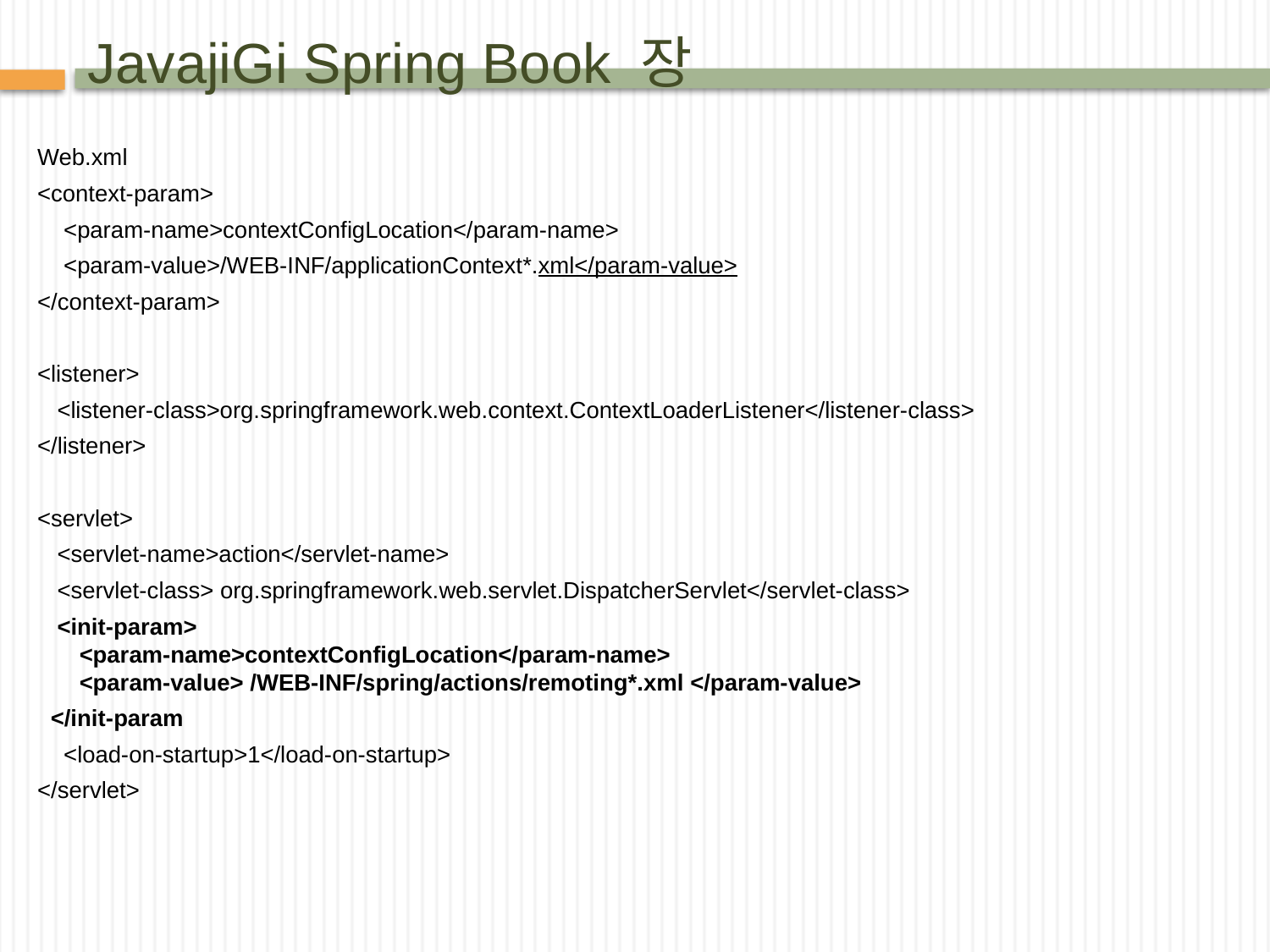

# JavajiGi Spring Book 장
Web.xml
<context-param>
    <param-name>contextConfigLocation</param-name>
    <param-value>/WEB-INF/applicationContext*.xml</param-value>
</context-param>

<listener>
   <listener-class>org.springframework.web.context.ContextLoaderListener</listener-class>
</listener>

<servlet>
   <servlet-name>action</servlet-name>
   <servlet-class> org.springframework.web.servlet.DispatcherServlet</servlet-class>
   <init-param>
<param-name>contextConfigLocation</param-name>
<param-value> /WEB-INF/spring/actions/remoting*.xml </param-value>
  </init-param
    <load-on-startup>1</load-on-startup>
</servlet>